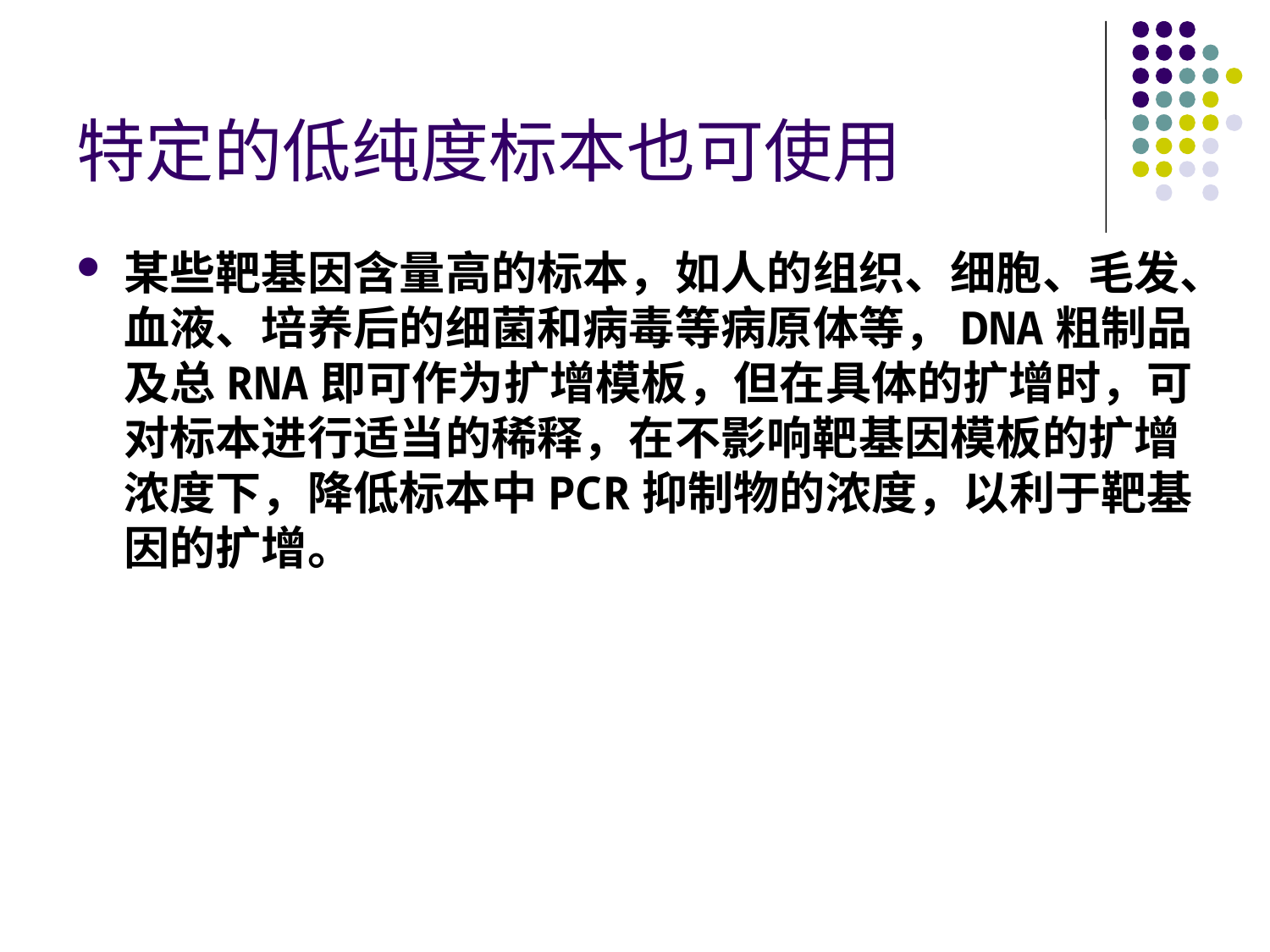

特定的低纯度标本也可使用
某些靶基因含量高的标本，如人的组织、细胞、毛发、血液、培养后的细菌和病毒等病原体等，DNA粗制品及总RNA即可作为扩增模板，但在具体的扩增时，可对标本进行适当的稀释，在不影响靶基因模板的扩增浓度下，降低标本中PCR抑制物的浓度，以利于靶基因的扩增。